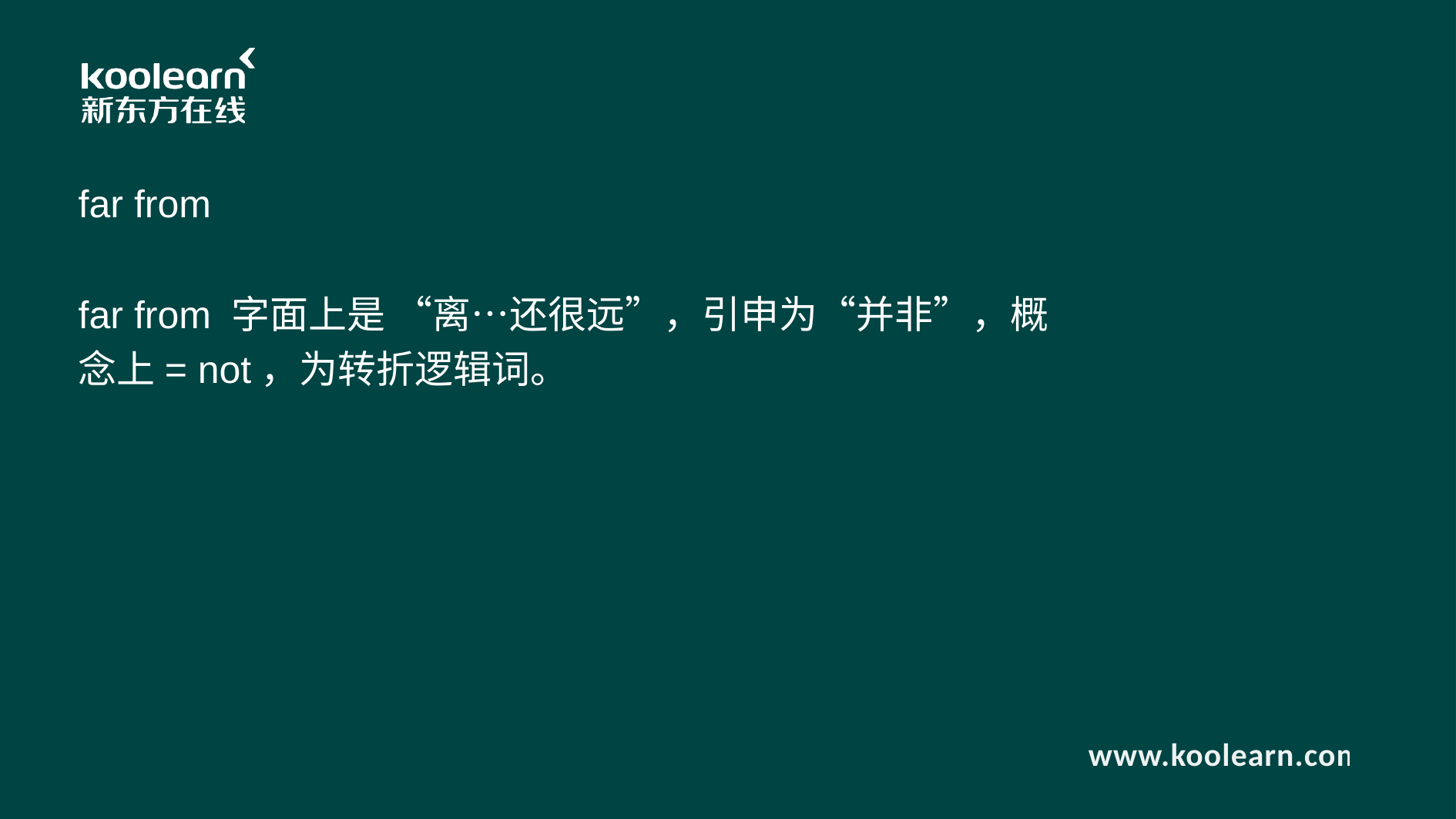

far from

far from 字面上是 “离…还很远”，引申为“并非”，概念上= not，为转折逻辑词。